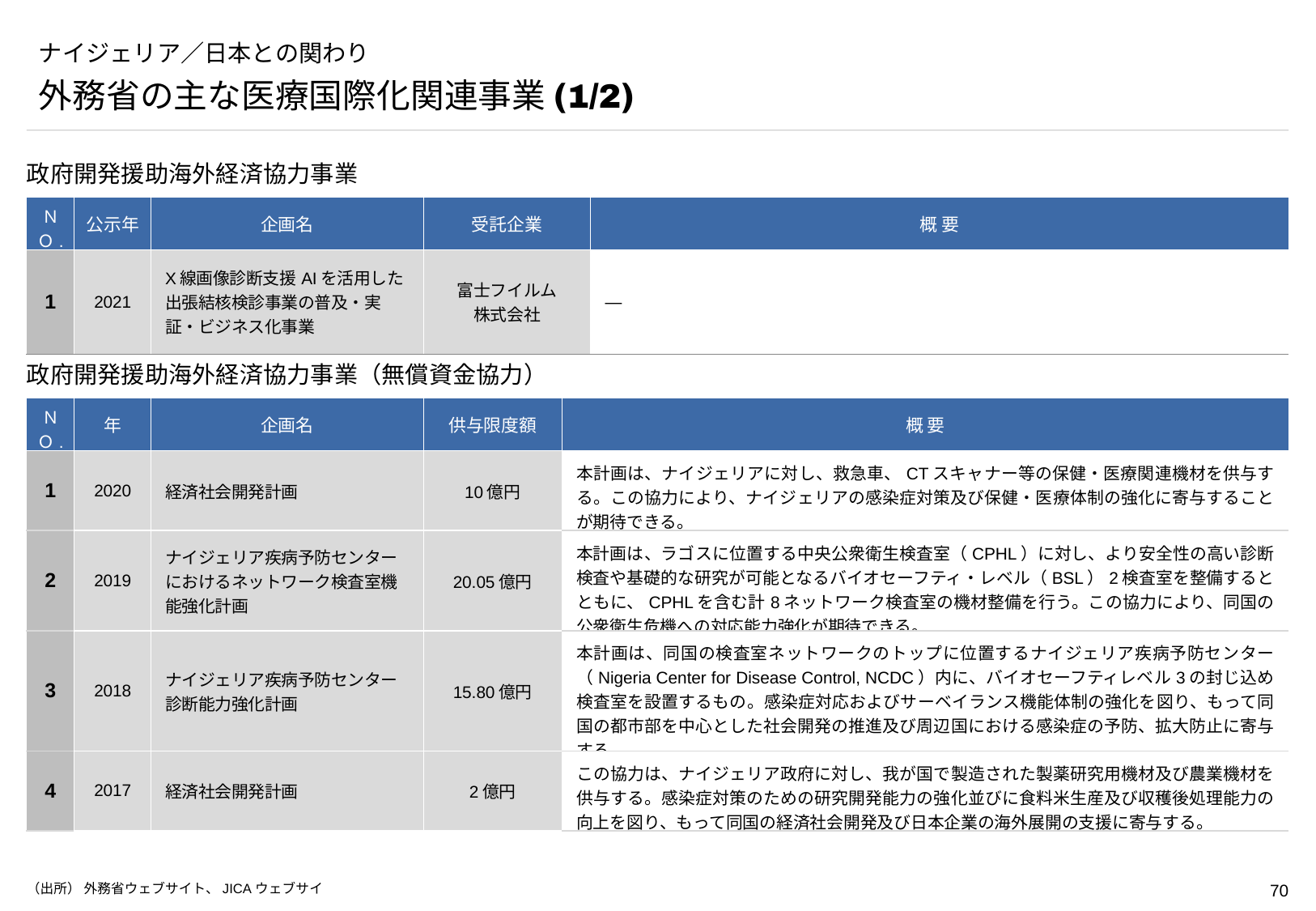

# ナイジェリア／日本との関わり
外務省の主な医療国際化関連事業(1/2)
政府開発援助海外経済協力事業
| ＮＯ. | 公示年 | 企画名 | 受託企業 | 概 要 |
| --- | --- | --- | --- | --- |
| 1 | 2021 | X線画像診断支援AIを活用した出張結核検診事業の普及・実証・ビジネス化事業 | 富士フイルム 株式会社 | ― |
政府開発援助海外経済協力事業（無償資金協力）
| ＮＯ. | 年 | 企画名 | 供与限度額 | 概 要 |
| --- | --- | --- | --- | --- |
| 1 | 2020 | 経済社会開発計画 | 10億円 | 本計画は、ナイジェリアに対し、救急車、CTスキャナー等の保健・医療関連機材を供与する。この協力により、ナイジェリアの感染症対策及び保健・医療体制の強化に寄与することが期待できる。 |
| 2 | 2019 | ナイジェリア疾病予防センターにおけるネットワーク検査室機能強化計画 | 20.05億円 | 本計画は、ラゴスに位置する中央公衆衛生検査室（CPHL）に対し、より安全性の高い診断検査や基礎的な研究が可能となるバイオセーフティ・レベル（BSL）2検査室を整備するとともに、CPHLを含む計8ネットワーク検査室の機材整備を行う。この協力により、同国の公衆衛生危機への対応能力強化が期待できる。 |
| 3 | 2018 | ナイジェリア疾病予防センター診断能力強化計画 | 15.80億円 | 本計画は、同国の検査室ネットワークのトップに位置するナイジェリア疾病予防センター（Nigeria Center for Disease Control, NCDC）内に、バイオセーフティレベル3の封じ込め検査室を設置するもの。感染症対応およびサーベイランス機能体制の強化を図り、もって同国の都市部を中心とした社会開発の推進及び周辺国における感染症の予防、拡大防止に寄与する。 |
| 4 | 2017 | 経済社会開発計画 | 2億円 | この協力は、ナイジェリア政府に対し、我が国で製造された製薬研究用機材及び農業機材を供与する。感染症対策のための研究開発能力の強化並びに食料米生産及び収穫後処理能力の向上を図り、もって同国の経済社会開発及び日本企業の海外展開の支援に寄与する。 |
（出所） 外務省ウェブサイト、JICAウェブサイ